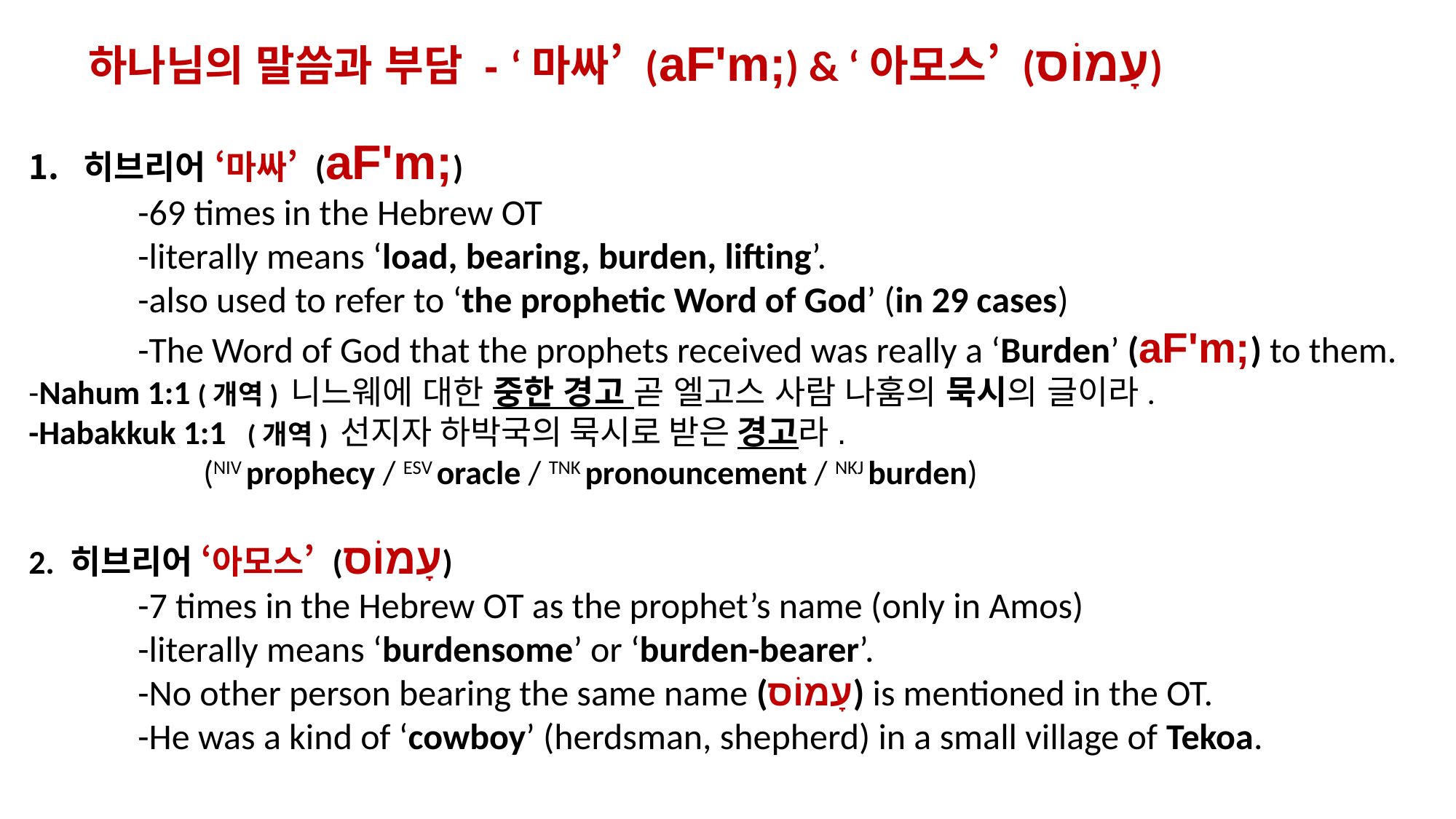

하나님의 말씀과 부담 - ‘마싸’ (aF'm;) & ‘아모스’ (עָמוֹס)

히브리어 ‘마싸’ (aF'm;)
	-69 times in the Hebrew OT
	-literally means ‘load, bearing, burden, lifting’.
	-also used to refer to ‘the prophetic Word of God’ (in 29 cases)
	-The Word of God that the prophets received was really a ‘Burden’ (aF'm;) to them.
-Nahum 1:1 (개역) 니느웨에 대한 중한 경고 곧 엘고스 사람 나훔의 묵시의 글이라.
-Habakkuk 1:1  ‎ (개역) 선지자 하박국의 묵시로 받은 경고라.
                                        (NIV prophecy / ESV oracle / TNK pronouncement / NKJ burden)

2. 히브리어 ‘아모스’ (עָמוֹס)
	-7 times in the Hebrew OT as the prophet’s name (only in Amos)
	-literally means ‘burdensome’ or ‘burden-bearer’.
	-No other person bearing the same name (עָמוֹס) is mentioned in the OT.
	-He was a kind of ‘cowboy’ (herdsman, shepherd) in a small village of Tekoa.